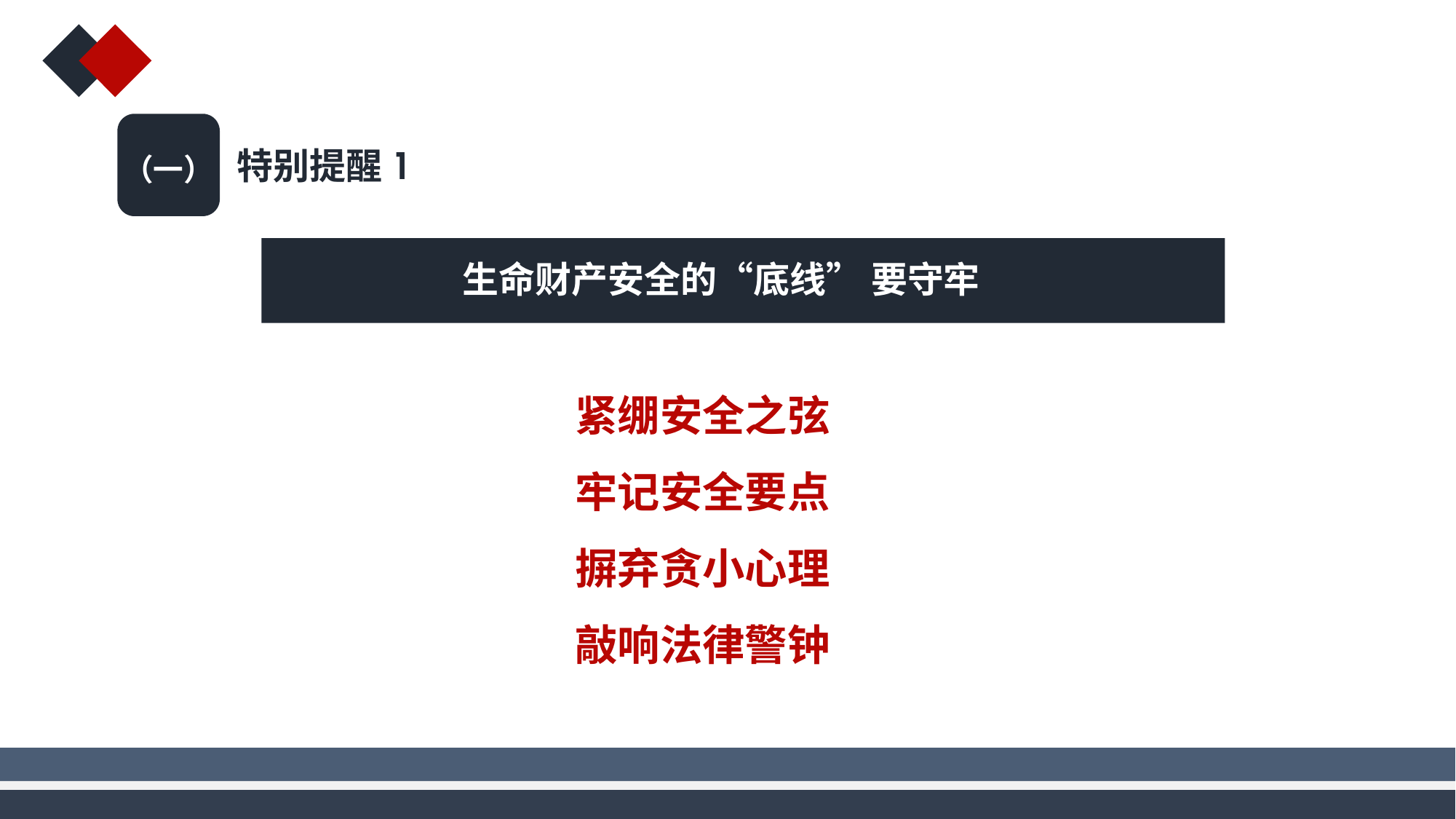

（一）
特别提醒1

生命财产安全的“底线” 要守牢
紧绷安全之弦
牢记安全要点
摒弃贪小心理
敲响法律警钟
涉政谣言多发，攻击现任领导人和其他不当言论